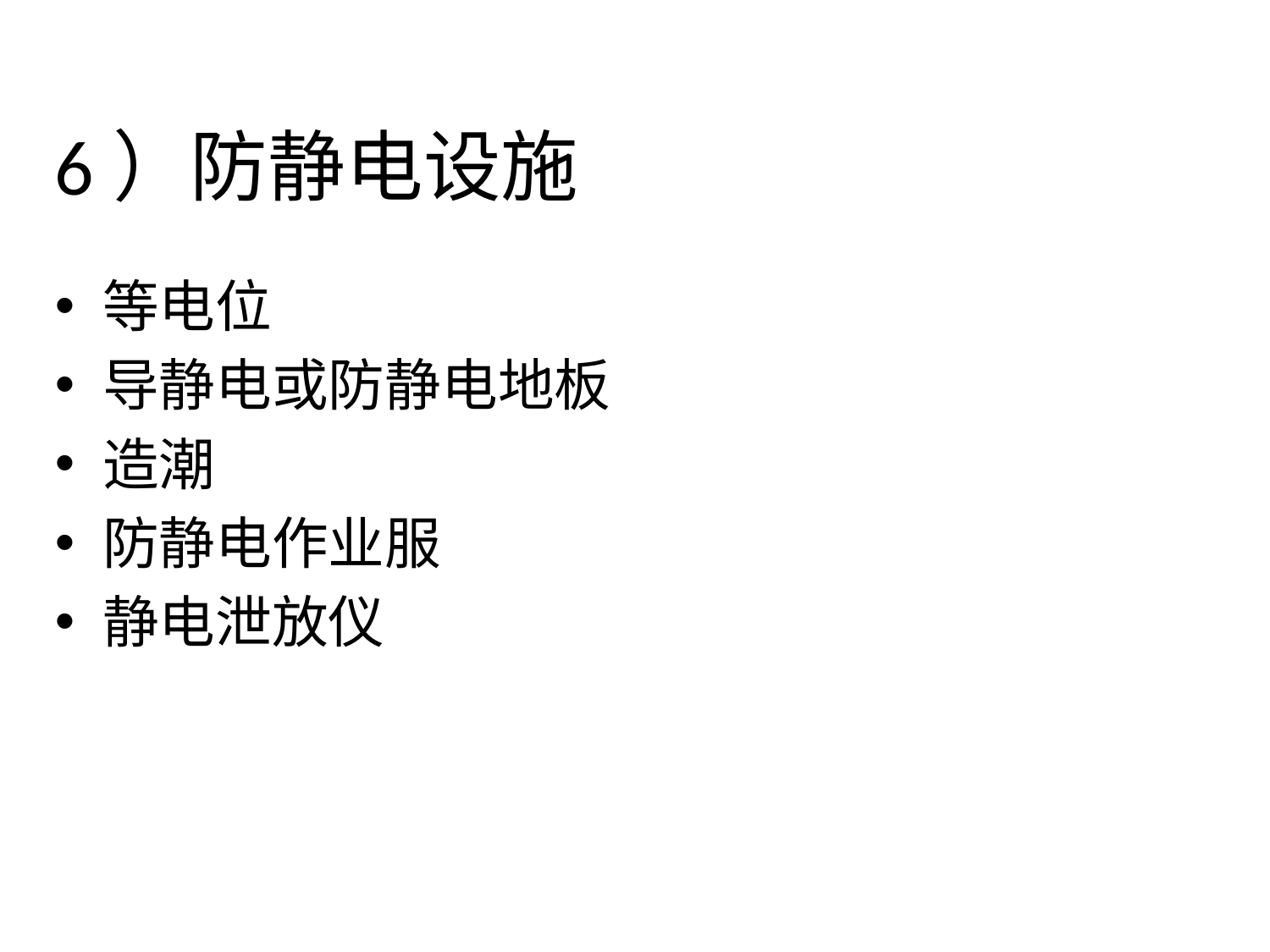

# 6）防静电设施
等电位
导静电或防静电地板
造潮
防静电作业服
静电泄放仪